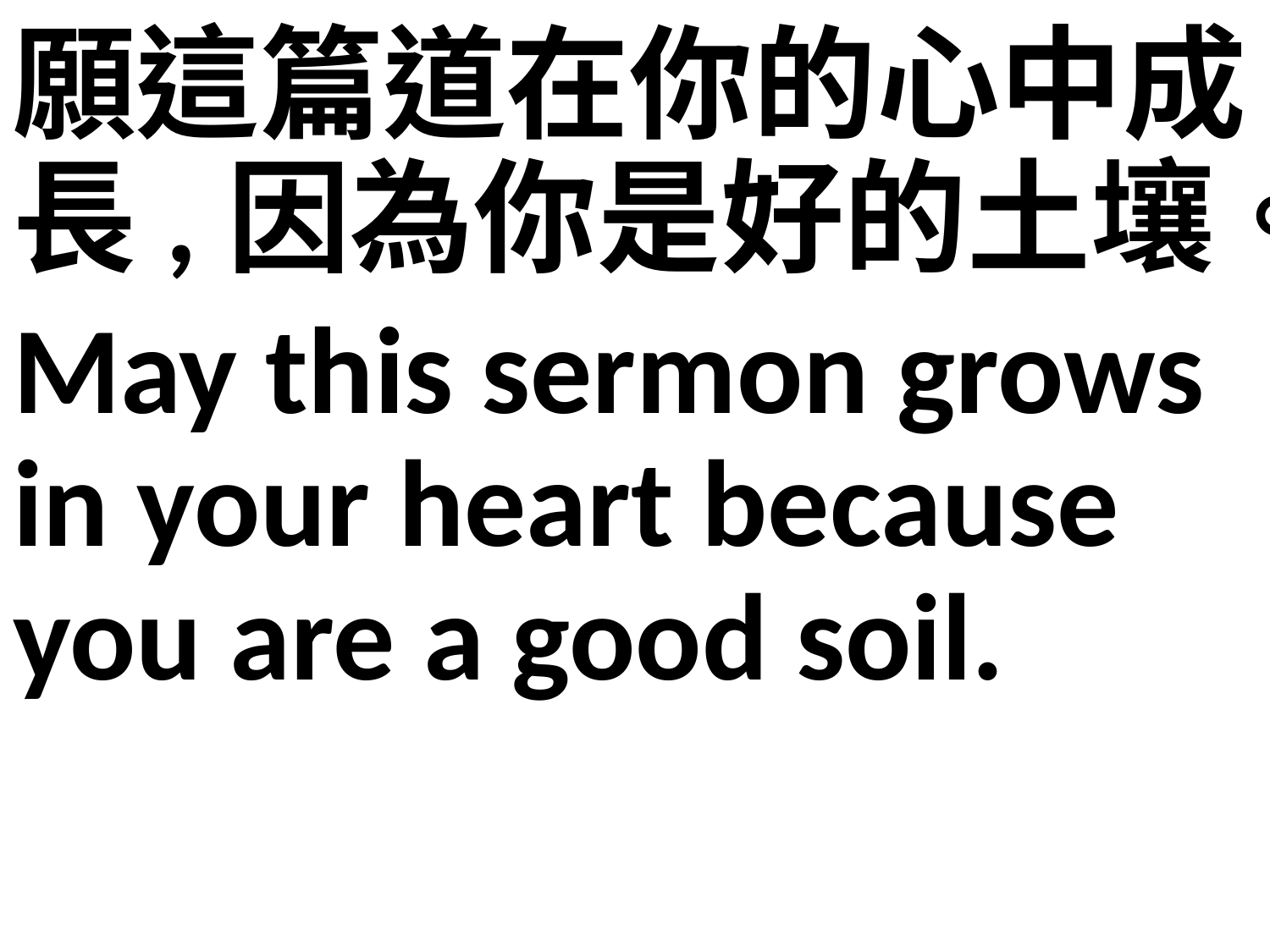

願這篇道在你的心中成長,因為你是好的土壤。
May this sermon grows in your heart because you are a good soil.